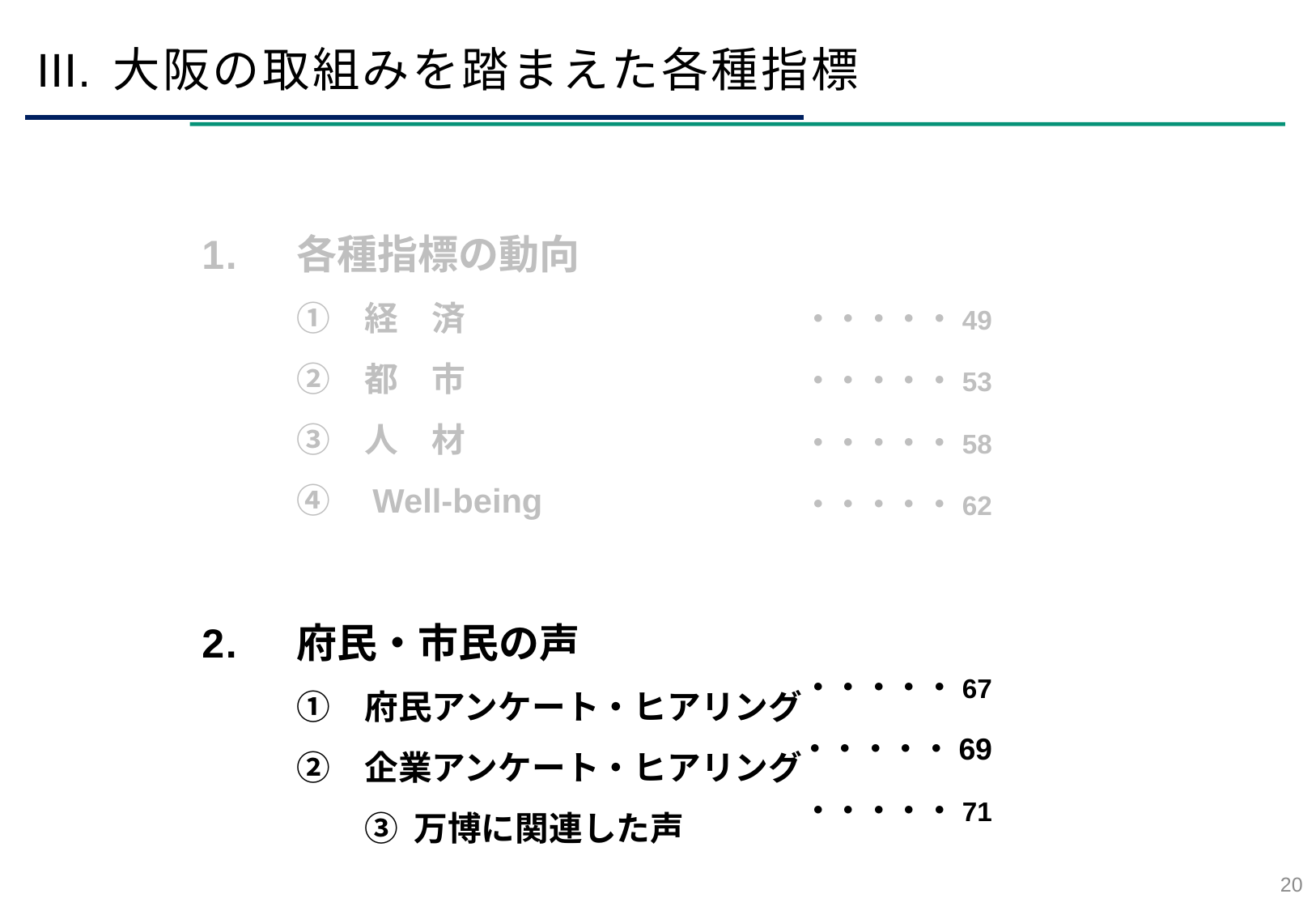

大阪の取組みを踏まえた各種指標

各種指標の動向
①　経　済
②　都　市
③　人　材
④　Well-being

府民・市民の声
①　府民アンケート・ヒアリング
②　企業アンケート・ヒアリング
	　 ③  万博に関連した声
・・・・・49
・・・・・53
・・・・・58
・・・・・62
・・・・・67
・・・・・69
・・・・・71

20